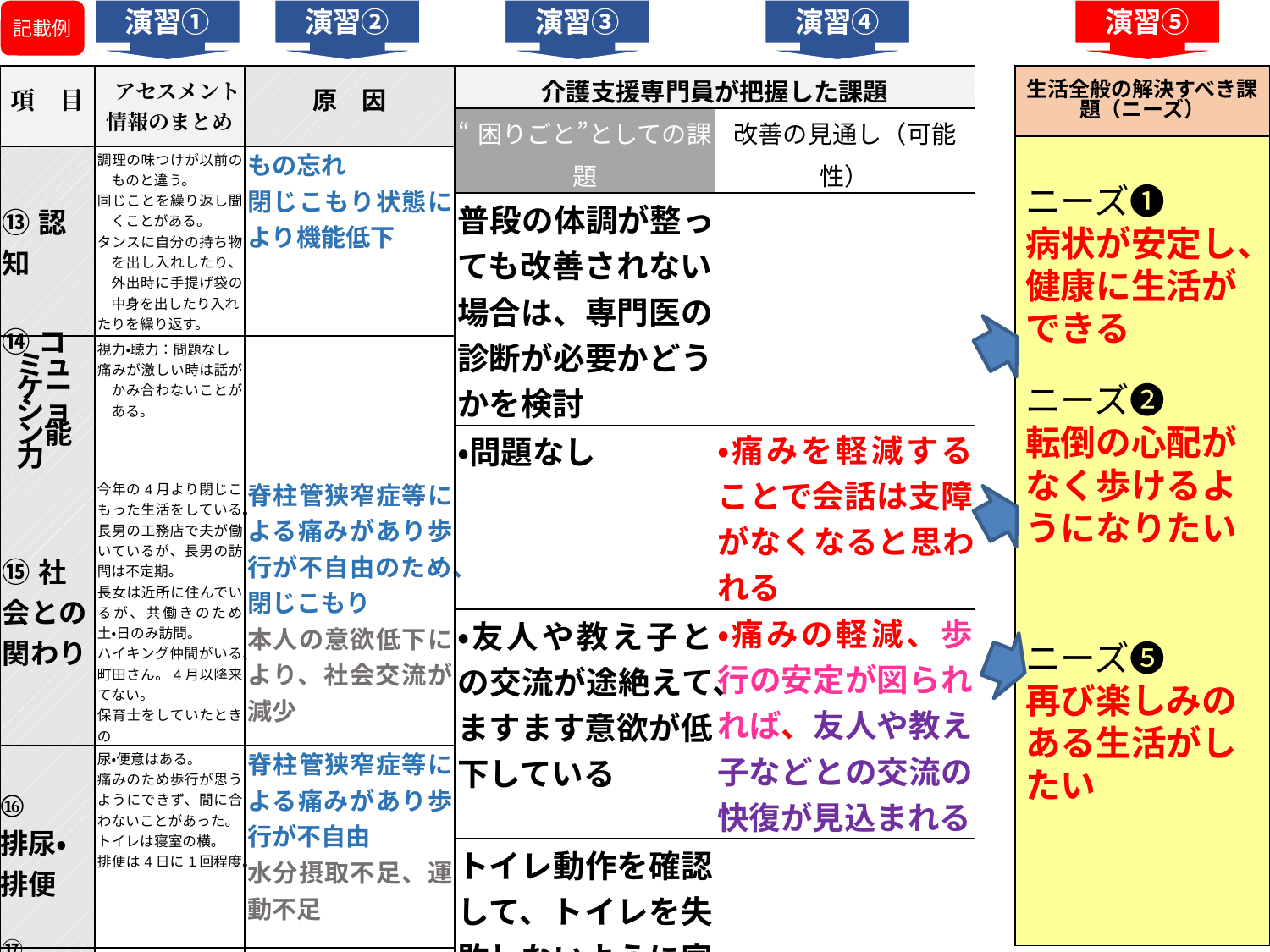

記載例
演習①
演習②
演習➂
演習④
演習⑤
| 項　目 | アセスメント情報のまとめ | 原　因 |
| --- | --- | --- |
| ⑬認知 | 調理の味つけが以前のものと違う。 同じことを繰り返し聞くことがある。 タンスに自分の持ち物を出し入れしたり、外出時に手提げ袋の中身を出したり入れ たりを繰り返す。 | もの忘れ 閉じこもり状態により機能低下 |
| ⑭コミュケーション能力 | 視力・聴力：問題なし 痛みが激しい時は話がかみ合わないことがある。 |  |
| ⑮社会との関わり | 今年の4月より閉じこもった生活をしている。 長男の工務店で夫が働いているが、長男の訪問は不定期。 長女は近所に住んでいるが、共働きのため土・日のみ訪問。 ハイキング仲間がいる、町田さん。4月以降来てない。 保育士をしていたときの | 脊柱管狭窄症等による痛みがあり歩行が不自由のため、閉じこもり 本人の意欲低下により、社会交流が減少 |
| ⑯ 排尿・排便 | 尿・便意はある。 痛みのため歩行が思うようにできず、間に合わないことがあった。 トイレは寝室の横。 排便は4日に1回程度。 | 脊柱管狭窄症等による痛みがあり歩行が不自由 水分摂取不足、運動不足 |
| ⑰　じょくそう・皮膚の問題 | 特に問題なし。 |  |
生活全般の解決すべき課題（ニーズ）
| 介護支援専門員が把握した課題 |  |
| --- | --- |
| “困りごと”としての課題 | 改善の見通し（可能性） |
| 普段の体調が整っても改善されない場合は、専門医の診断が必要かどうかを検討 |  |
| ・問題なし | ・痛みを軽減することで会話は支障がなくなると思われる |
| ・友人や教え子との交流が途絶えて、ますます意欲が低下している | ・痛みの軽減、歩行の安定が図られれば、友人や教え子などとの交流の快復が見込まれる |
| トイレ動作を確認して、トイレを失敗しないように家屋環境や動作の改善を図る必要がある |  |
| 問題なし |  |

ニーズ❶
病状が安定し、健康に生活ができる

ニーズ➋
転倒の心配がなく歩けるようになりたい

ニーズ❺
再び楽しみのある生活がしたい